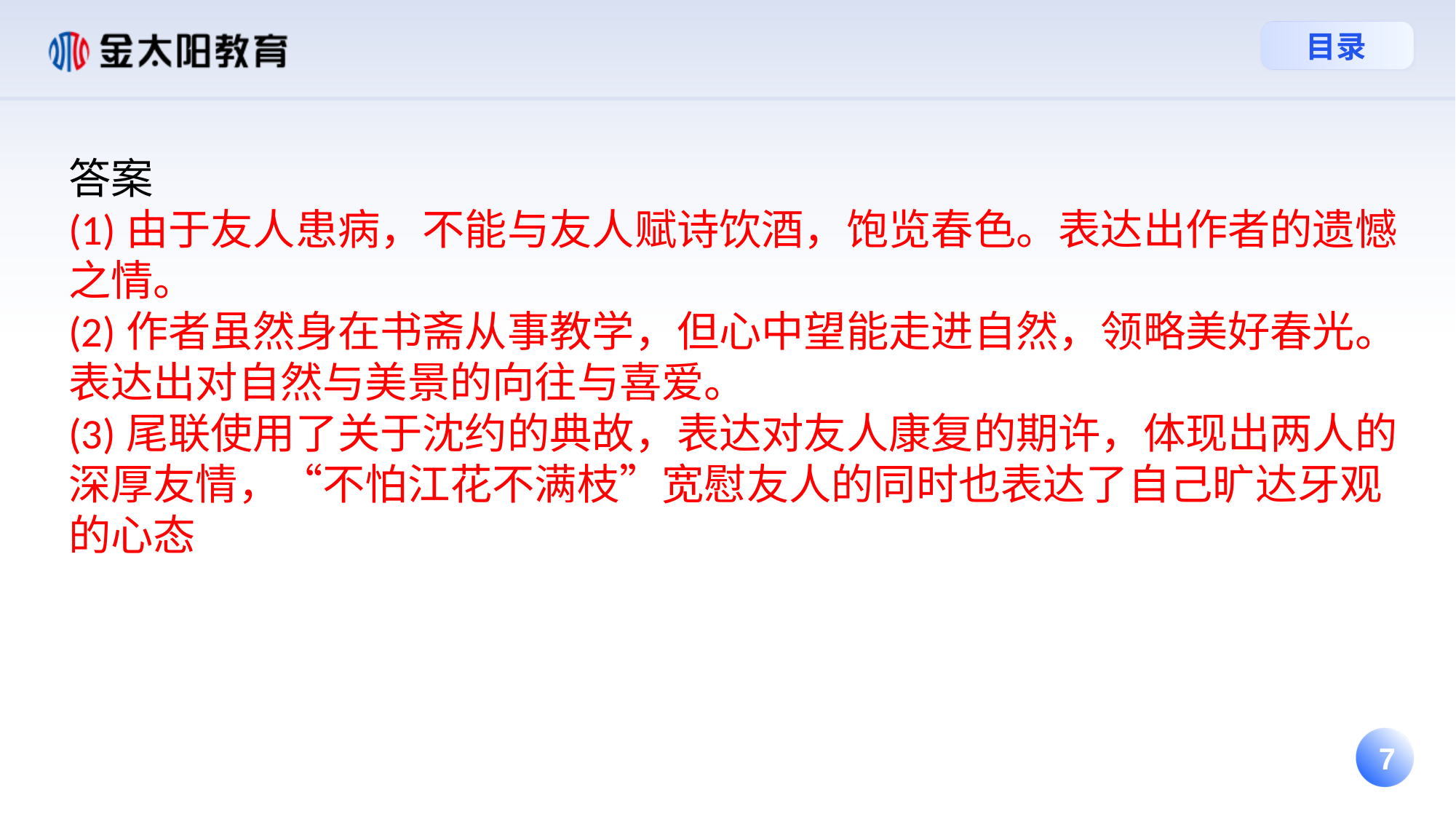

答案
(1)由于友人患病，不能与友人赋诗饮酒，饱览春色。表达出作者的遗憾之情。
(2)作者虽然身在书斋从事教学，但心中望能走进自然，领略美好春光。表达出对自然与美景的向往与喜爱。
(3)尾联使用了关于沈约的典故，表达对友人康复的期许，体现出两人的深厚友情，“不怕江花不满枝”宽慰友人的同时也表达了自己旷达牙观的心态